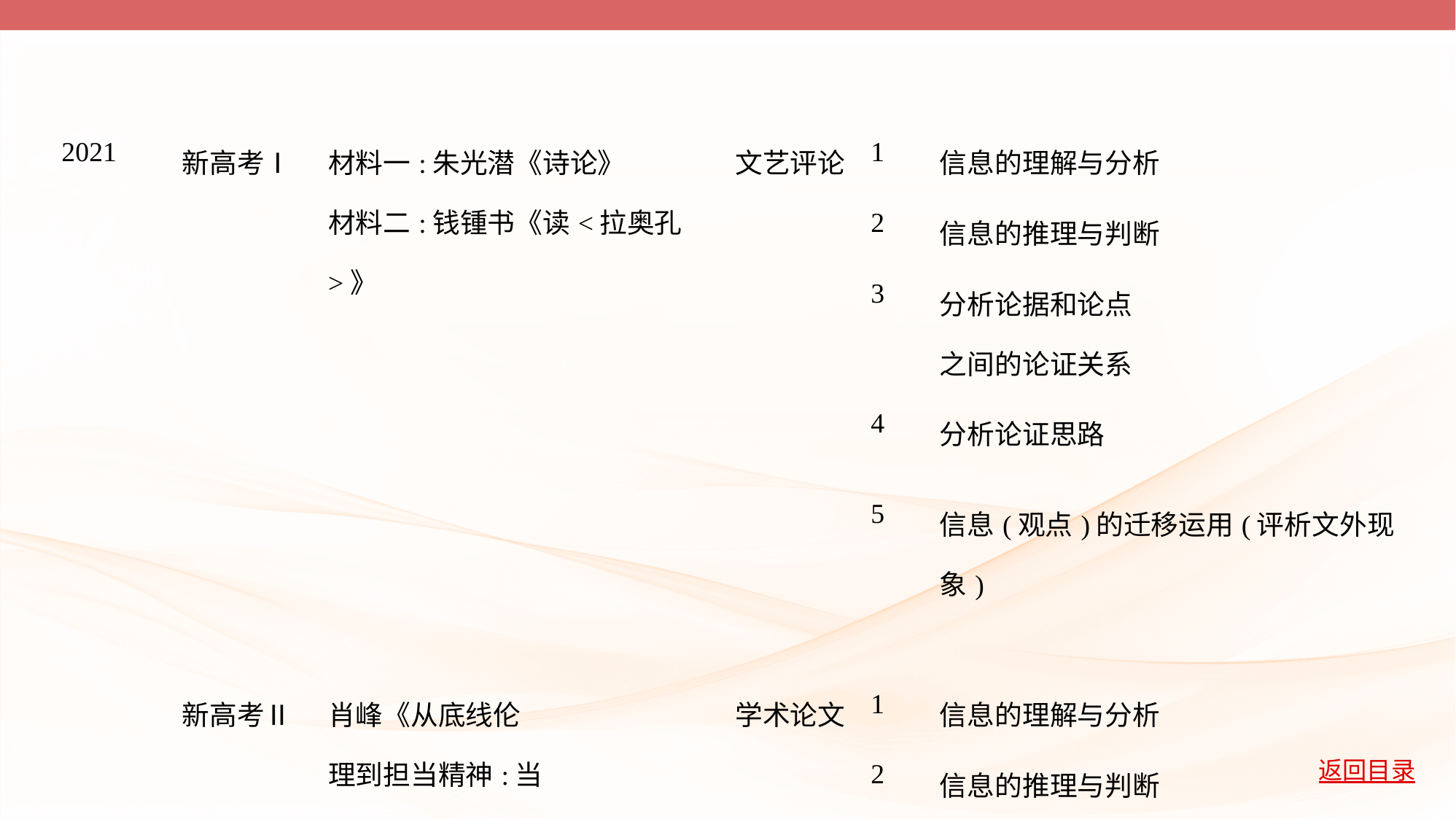

| 2021 | 新高考Ⅰ | 材料一:朱光潜《诗论》 材料二:钱锺书《读<拉奥孔>》 | 文艺评论 | 1 | 信息的理解与分析 |
| --- | --- | --- | --- | --- | --- |
|  |  |  |  | 2 | 信息的推理与判断 |
|  |  |  |  | 3 | 分析论据和论点 之间的论证关系 |
|  |  |  |  | 4 | 分析论证思路 |
|  |  |  |  | 5 | 信息(观点)的迁移运用(评析文外现象) |
|  | 新高考Ⅱ | 肖峰《从底线伦 理到担当精神:当 代青年的网络文 明意识》 | 学术论文 | 1 | 信息的理解与分析 |
|  |  |  |  | 2 | 信息的推理与判断 |
|  |  |  |  | 3 | 概括论点 |
|  |  |  |  | 4 | 分析论证结构 |
|  |  |  |  | 5 | 信息(观点)的迁移运用(评析文外现象) |